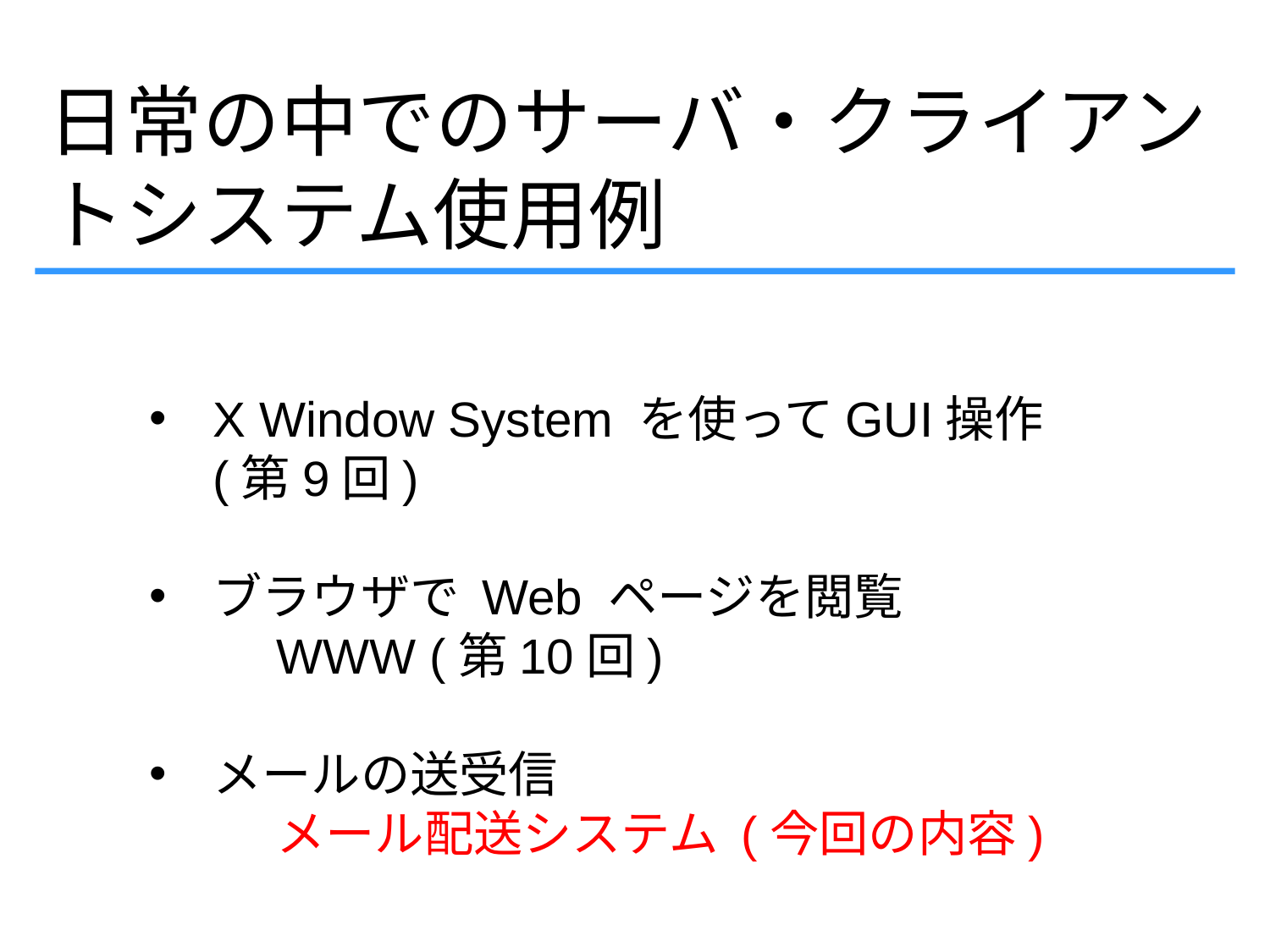

日常の中でのサーバ・クライアントシステム使用例

X Window System を使ってGUI操作 (第9回)

ブラウザで Web ページを閲覧
	WWW (第10回)

メールの送受信
	メール配送システム (今回の内容)